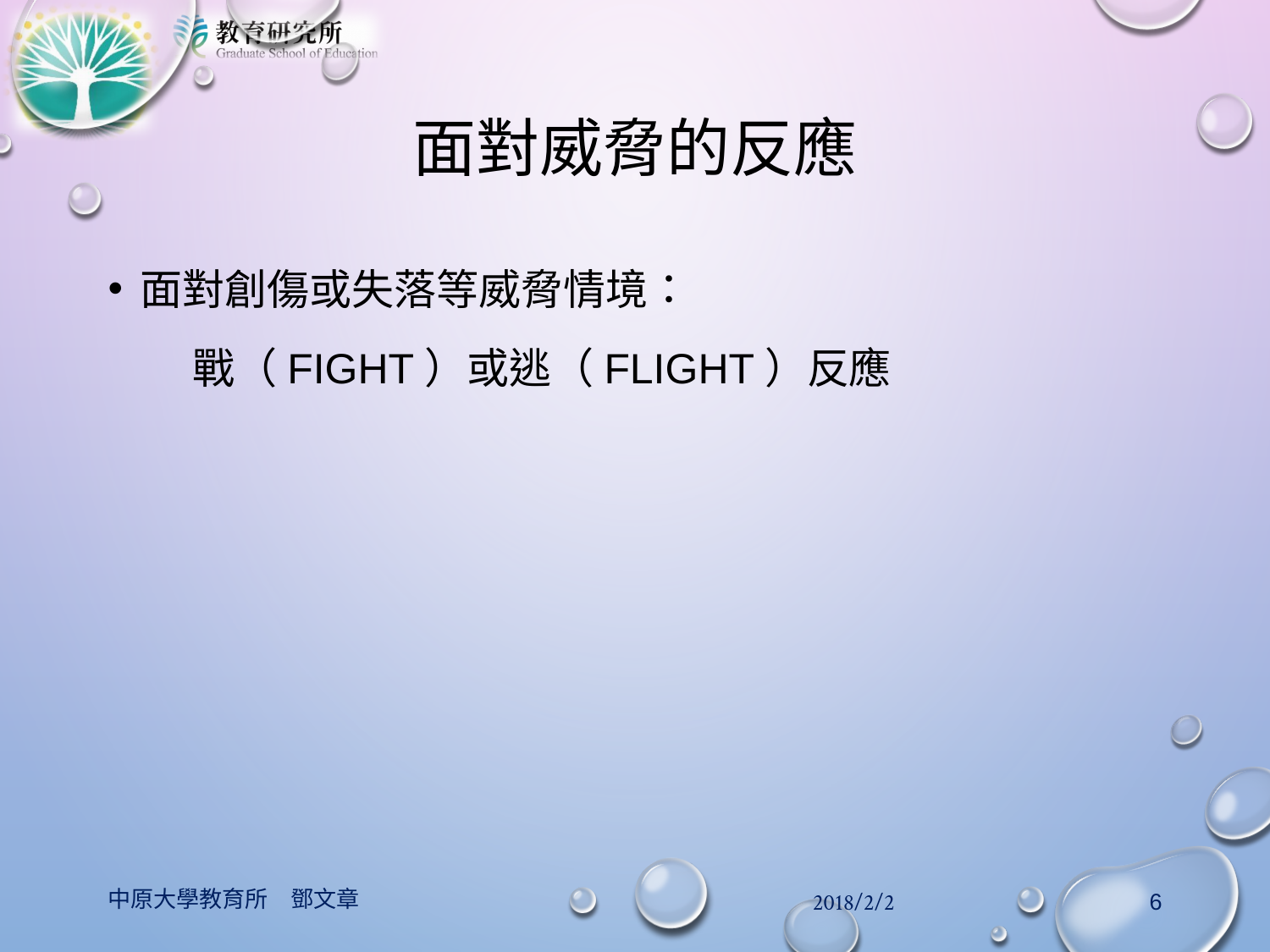

# 面對威脅的反應
面對創傷或失落等威脅情境：
　　戰（fight）或逃（flight）反應
中原大學教育所　鄧文章
2018/2/2
6